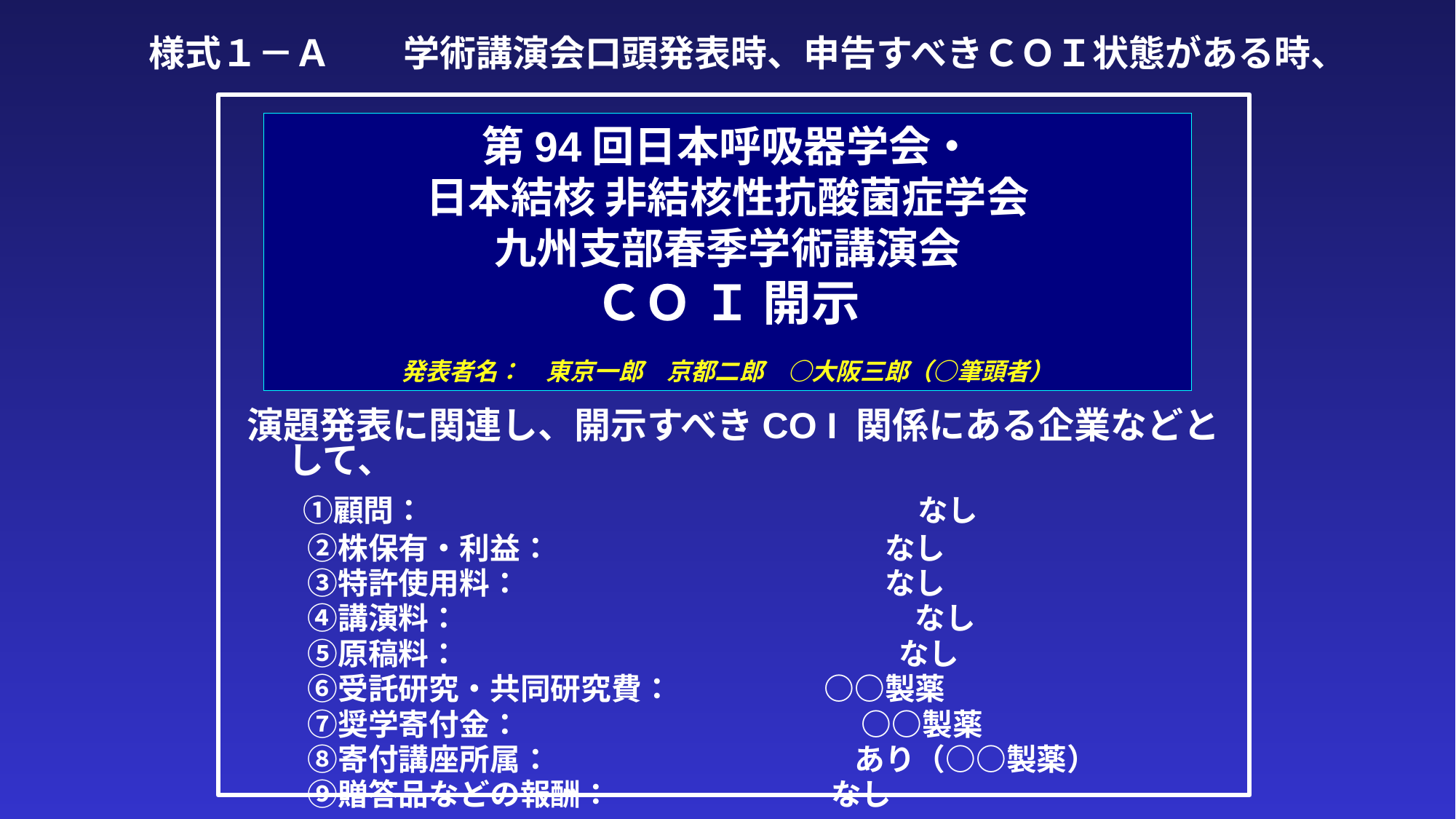

様式１－Ａ　　学術講演会口頭発表時、申告すべきＣＯＩ状態がある時、

# 第94回日本呼吸器学会・ 日本結核 非結核性抗酸菌症学会 九州支部春季学術講演会 ＣＯ Ｉ 開示 　 発表者名：　東京一郎　京都二郎　○大阪三郎（○筆頭者）
演題発表に関連し、開示すべきCO I 関係にある企業などとして、
　  ①顧問：　　　　　　　　　　　　　　　　 なし
　　②株保有・利益：　　　　　　　　　　　なし
　　③特許使用料：　　　　　　　　　　　　なし
　　④講演料：　　　　　　　　　　　　　　　なし
　　⑤原稿料：　　　　　　　　　　　　  　　なし
　　⑥受託研究・共同研究費：　　　　　○○製薬
　　⑦奨学寄付金：　 　　　　　　　　　　○○製薬
　　⑧寄付講座所属：　　　　　　　　　　あり（○○製薬）
　　⑨贈答品などの報酬：　　　　 　　　なし